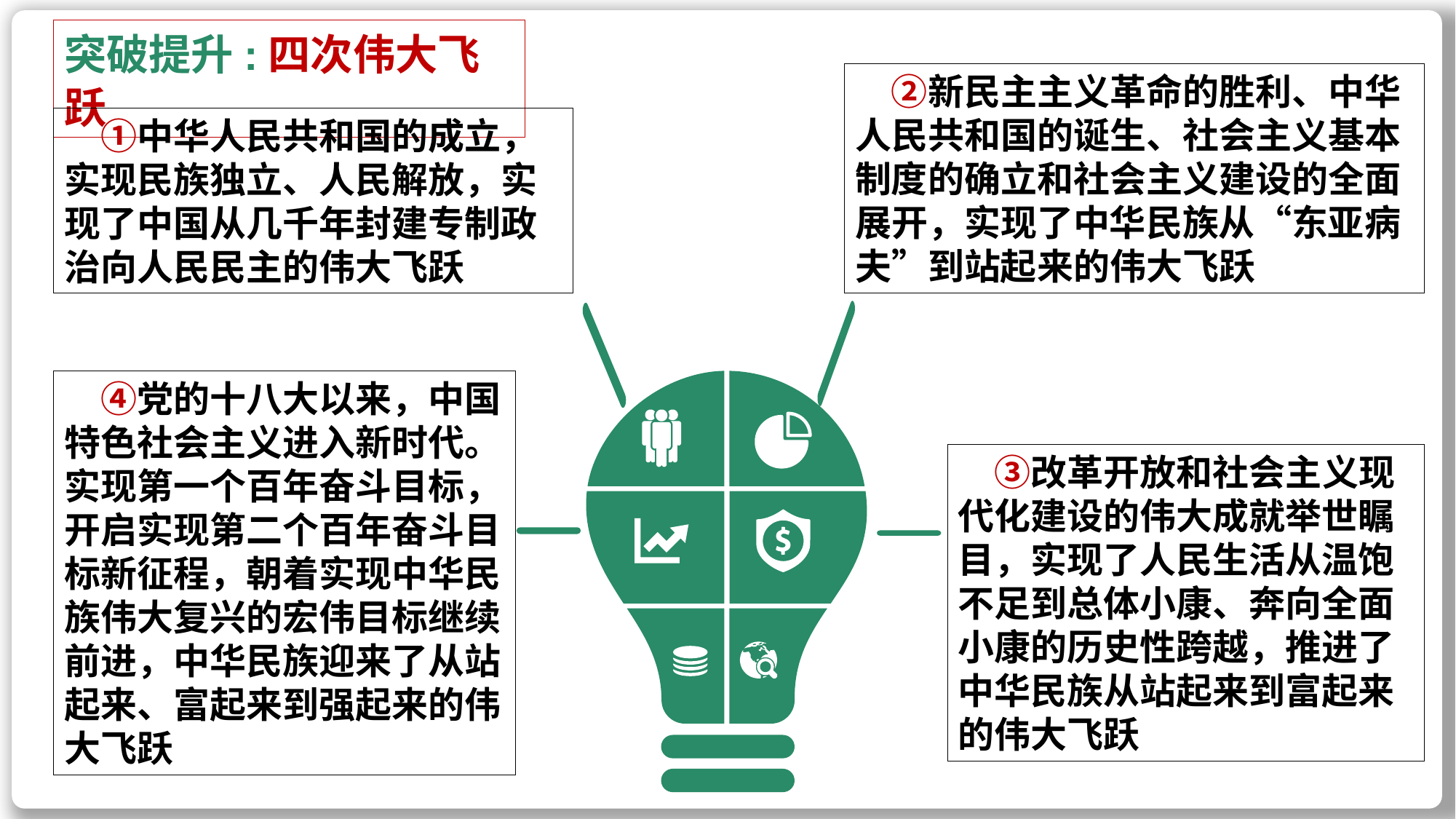

一、公有制经济（为什么、怎么办）
1.为什么要毫不动摇巩固发展公有制经济？
【答题要点】：生产资料所有制+公有制为主体的地位+公有制为主体的作用
【答题模板】
①我国坚持以公有制主体、多种所有制经济共同发展的生产资料所有制，这是中国特色社会主义制度的重要支柱，也是社会主义市场经济体制的根基，体现了中国特色社会主义制度的优越性。
② 以公有制为主体是社会主义经济制度根本特征，公有制经济是社会主义经济制度的基础。
③坚持公有制为主体是促进生产力发展根本要求，有利于推动经济持续发展；是实现共同富裕根本前提，有利于人民共享发展成果。
突破提升:四次伟大飞跃
　②新民主主义革命的胜利、中华人民共和国的诞生、社会主义基本制度的确立和社会主义建设的全面展开，实现了中华民族从“东亚病夫”到站起来的伟大飞跃
　①中华人民共和国的成立，实现民族独立、人民解放，实现了中国从几千年封建专制政治向人民民主的伟大飞跃

　④党的十八大以来，中国特色社会主义进入新时代。实现第一个百年奋斗目标，开启实现第二个百年奋斗目标新征程，朝着实现中华民族伟大复兴的宏伟目标继续前进，中华民族迎来了从站起来、富起来到强起来的伟大飞跃

　③改革开放和社会主义现代化建设的伟大成就举世瞩目，实现了人民生活从温饱不足到总体小康、奔向全面小康的历史性跨越，推进了中华民族从站起来到富起来的伟大飞跃